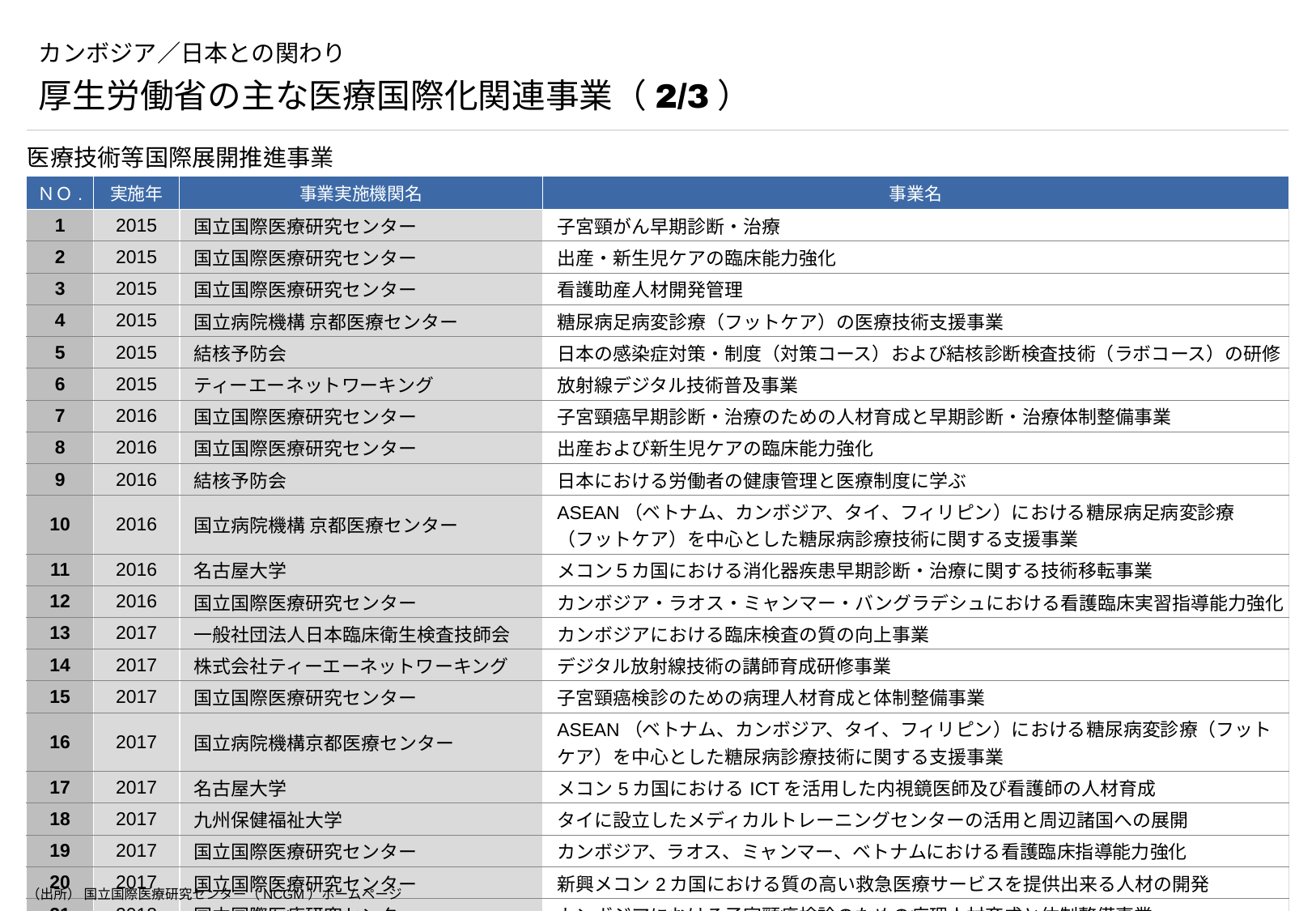

# カンボジア／日本との関わり
厚生労働省の主な医療国際化関連事業（2/3）
医療技術等国際展開推進事業
| ＮＯ. | 実施年 | 事業実施機関名 | 事業名 |
| --- | --- | --- | --- |
| 1 | 2015 | 国立国際医療研究センター | 子宮頸がん早期診断・治療 |
| 2 | 2015 | 国立国際医療研究センター | 出産・新生児ケアの臨床能力強化 |
| 3 | 2015 | 国立国際医療研究センター | 看護助産人材開発管理 |
| 4 | 2015 | 国立病院機構 京都医療センター | 糖尿病足病変診療（フットケア）の医療技術支援事業 |
| 5 | 2015 | 結核予防会 | 日本の感染症対策・制度（対策コース）および結核診断検査技術（ラボコース）の研修 |
| 6 | 2015 | ティーエーネットワーキング | 放射線デジタル技術普及事業 |
| 7 | 2016 | 国立国際医療研究センター | 子宮頸癌早期診断・治療のための人材育成と早期診断・治療体制整備事業 |
| 8 | 2016 | 国立国際医療研究センター | 出産および新生児ケアの臨床能力強化 |
| 9 | 2016 | 結核予防会 | 日本における労働者の健康管理と医療制度に学ぶ |
| 10 | 2016 | 国立病院機構 京都医療センター | ASEAN（ベトナム、カンボジア、タイ、フィリピン）における糖尿病足病変診療（フットケア）を中心とした糖尿病診療技術に関する支援事業 |
| 11 | 2016 | 名古屋大学 | メコン５カ国における消化器疾患早期診断・治療に関する技術移転事業 |
| 12 | 2016 | 国立国際医療研究センター | カンボジア・ラオス・ミャンマー・バングラデシュにおける看護臨床実習指導能力強化 |
| 13 | 2017 | 一般社団法人日本臨床衛生検査技師会 | カンボジアにおける臨床検査の質の向上事業 |
| 14 | 2017 | 株式会社ティーエーネットワーキング | デジタル放射線技術の講師育成研修事業 |
| 15 | 2017 | 国立国際医療研究センター | 子宮頸癌検診のための病理人材育成と体制整備事業 |
| 16 | 2017 | 国立病院機構京都医療センター | ASEAN（ベトナム、カンボジア、タイ、フィリピン）における糖尿病変診療（フットケア）を中心とした糖尿病診療技術に関する支援事業 |
| 17 | 2017 | 名古屋大学 | メコン5カ国におけるICTを活用した内視鏡医師及び看護師の人材育成 |
| 18 | 2017 | 九州保健福祉大学 | タイに設立したメディカルトレーニングセンターの活用と周辺諸国への展開 |
| 19 | 2017 | 国立国際医療研究センター | カンボジア、ラオス、ミャンマー、ベトナムにおける看護臨床指導能力強化 |
| 20 | 2017 | 国立国際医療研究センター | 新興メコン2カ国における質の高い救急医療サービスを提供出来る人材の開発 |
| 21 | 2018 | 国立国際医療研究センター | カンボジアにおける子宮頸癌検診のための病理人材育成と体制整備事業 |
| 22 | 2018 | 国立国際医療研究センター | カンボジアにおける参加型開発による救急医療体制強化事業 |
| 23 | 2018 | 一般社団法人日本臨床衛生検査技師会 | カンボジアにおける臨床検査の質の向上事業 |
（出所） 国立国際医療研究センター（NCGM）ホームページ